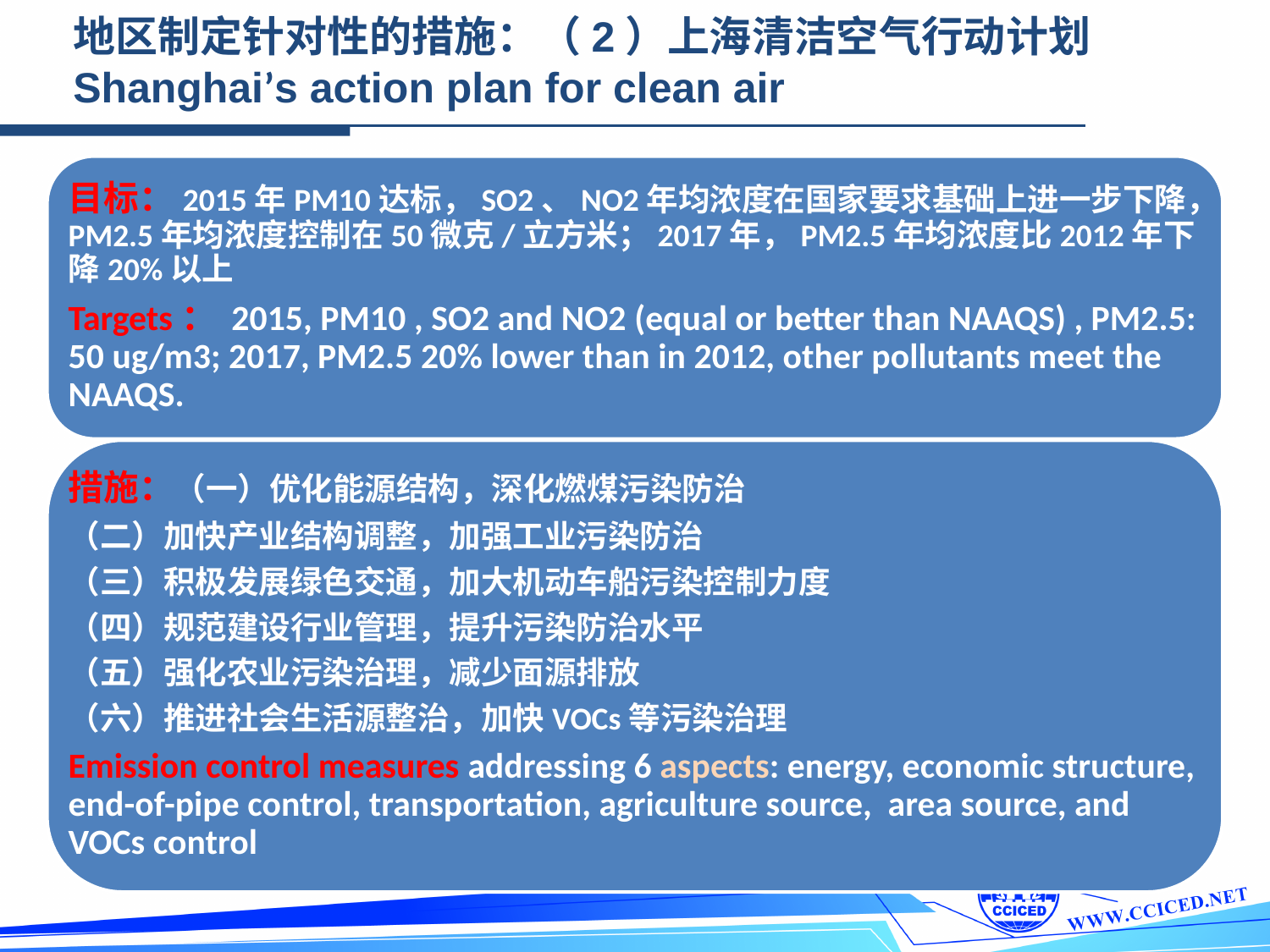

地区制定针对性的措施：（2）上海清洁空气行动计划
Shanghai’s action plan for clean air

目标：2015年PM10达标，SO2、NO2年均浓度在国家要求基础上进一步下降，PM2.5年均浓度控制在50微克/立方米；2017年，PM2.5年均浓度比2012年下降20%以上
Targets： 2015, PM10 , SO2 and NO2 (equal or better than NAAQS) , PM2.5: 50 ug/m3; 2017, PM2.5 20% lower than in 2012, other pollutants meet the NAAQS.

措施：（一）优化能源结构，深化燃煤污染防治
（二）加快产业结构调整，加强工业污染防治
（三）积极发展绿色交通，加大机动车船污染控制力度
（四）规范建设行业管理，提升污染防治水平
（五）强化农业污染治理，减少面源排放
（六）推进社会生活源整治，加快VOCs等污染治理
Emission control measures addressing 6 aspects: energy, economic structure, end-of-pipe control, transportation, agriculture source,  area source, and VOCs control